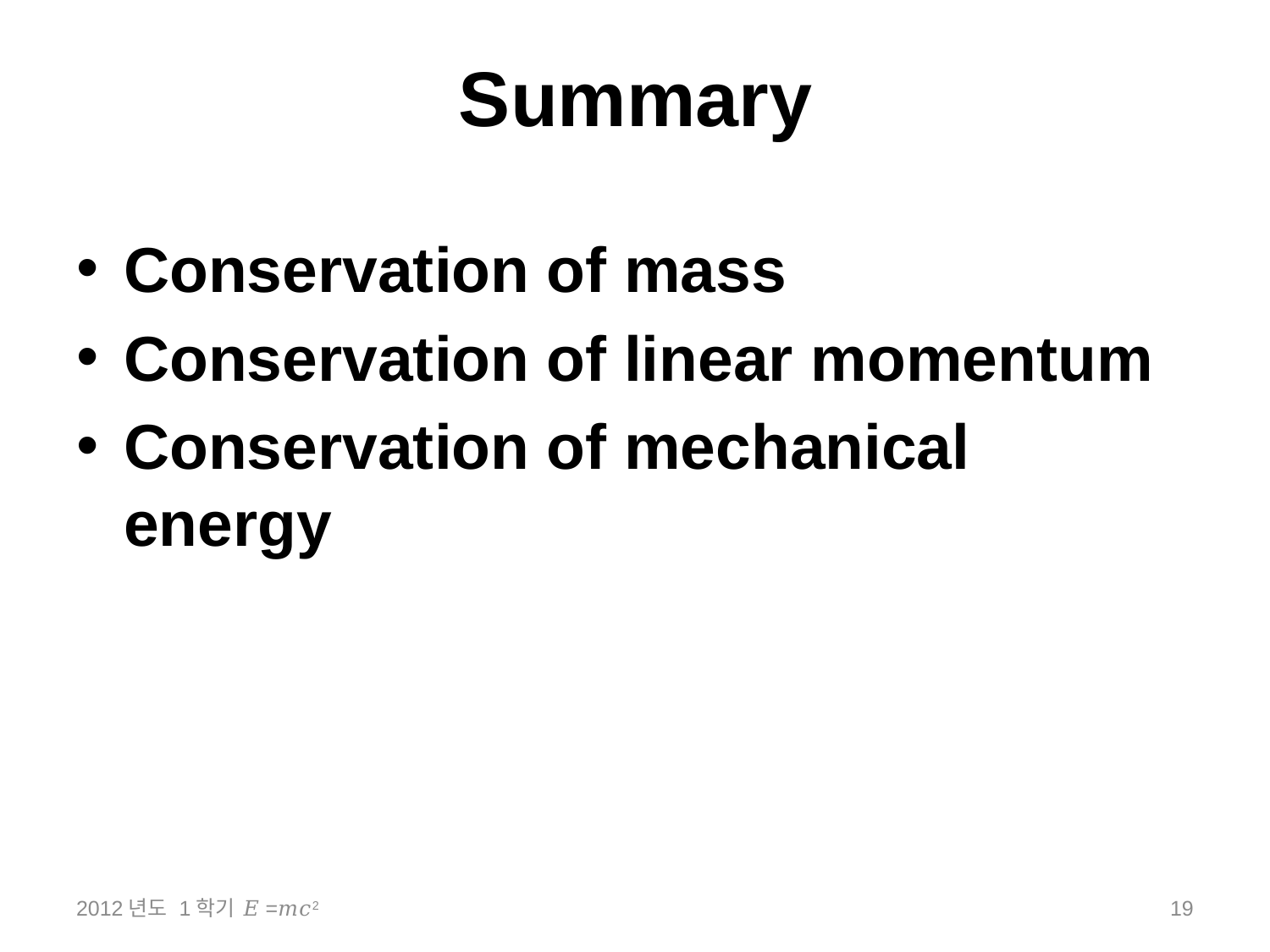

Summary
Conservation of mass
Conservation of linear momentum
Conservation of mechanical energy
2012년도 1학기 𝐸=𝑚𝑐2
19